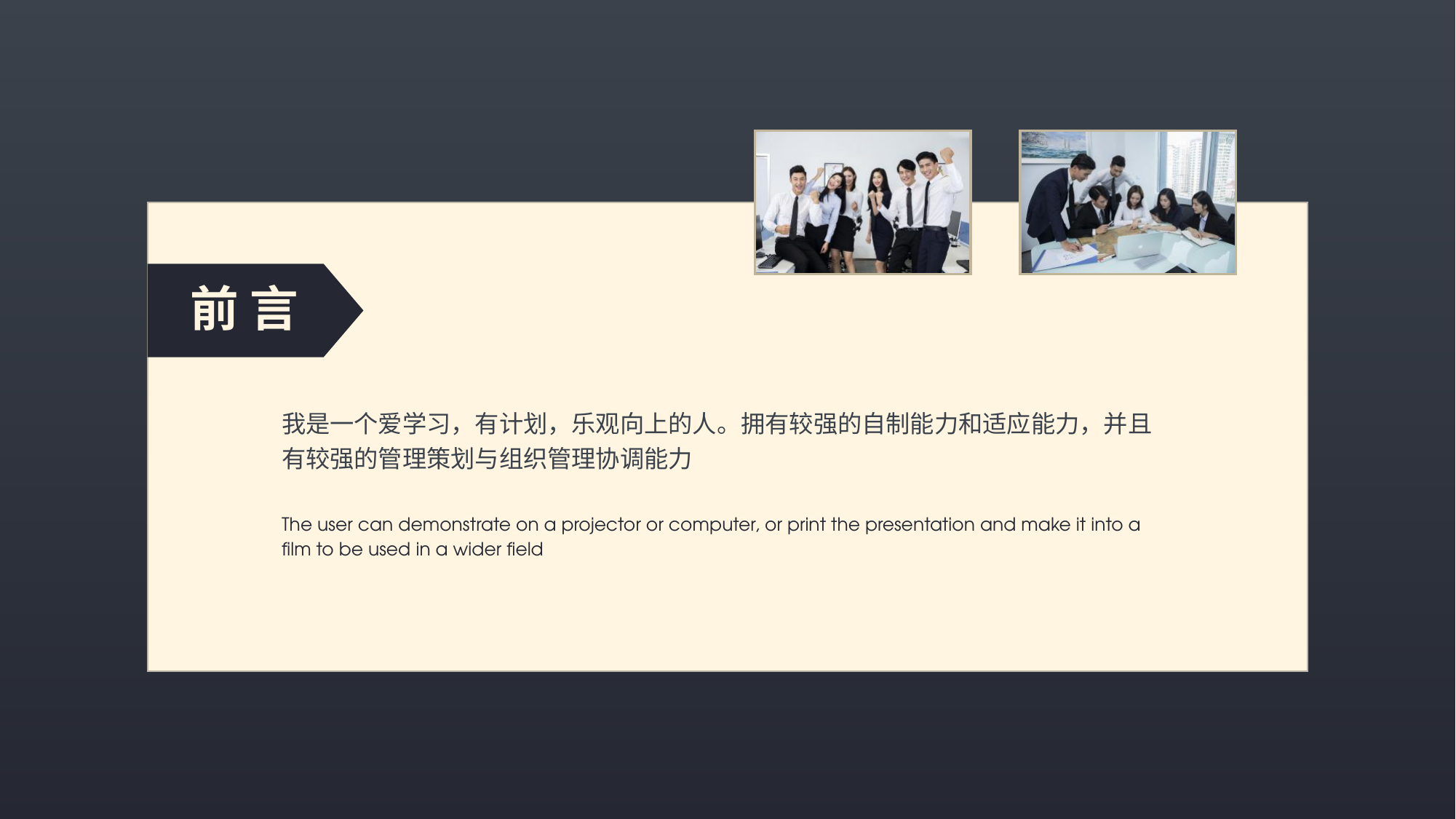

前 言
我是一个爱学习，有计划，乐观向上的人。拥有较强的自制能力和适应能力，并且有较强的管理策划与组织管理协调能力
The user can demonstrate on a projector or computer, or print the presentation and make it into a film to be used in a wider field